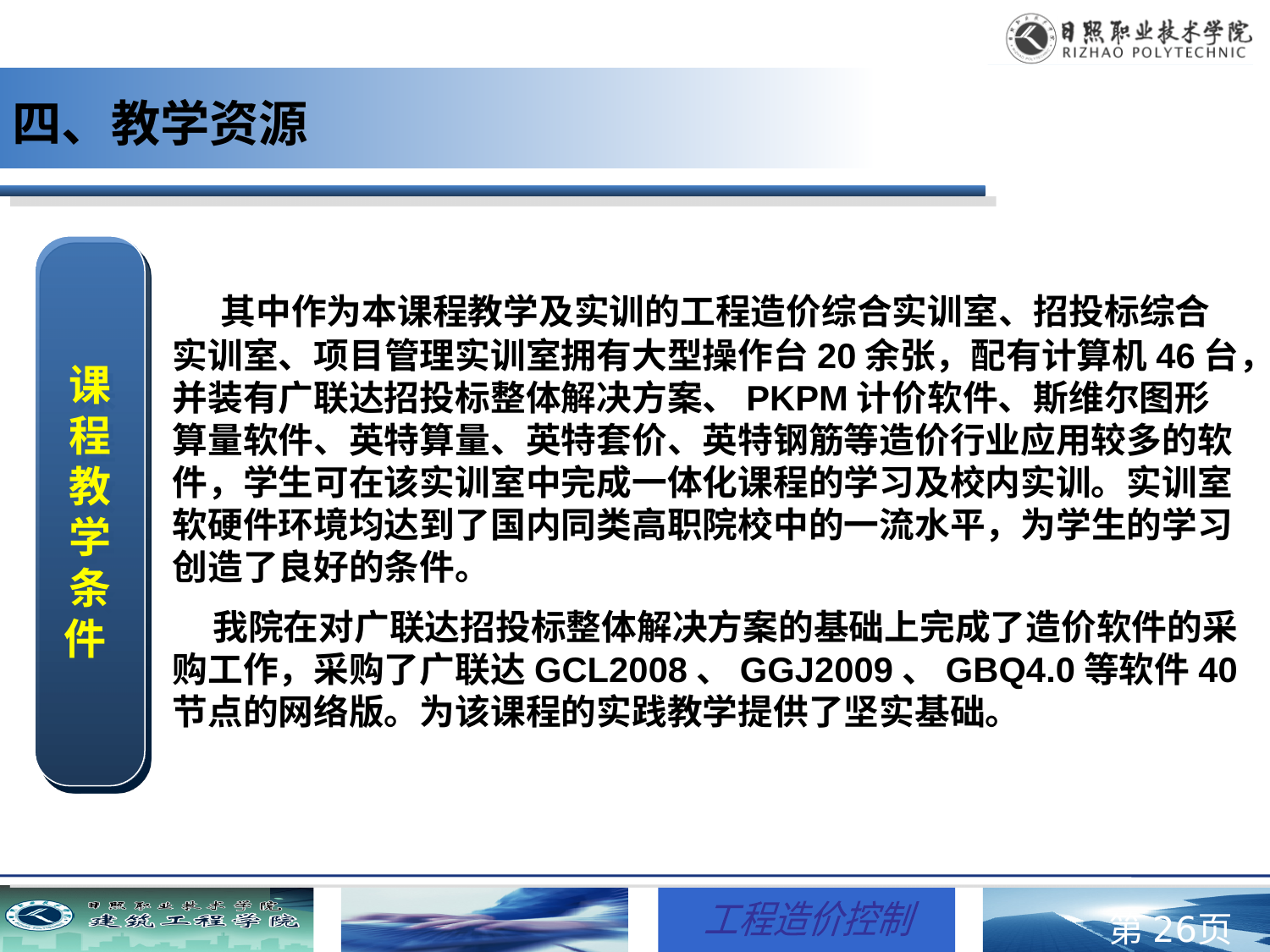

四、教学资源

课程教学条件
    其中作为本课程教学及实训的工程造价综合实训室、招投标综合实训室、项目管理实训室拥有大型操作台20余张，配有计算机46台，并装有广联达招投标整体解决方案、PKPM计价软件、斯维尔图形算量软件、英特算量、英特套价、英特钢筋等造价行业应用较多的软件，学生可在该实训室中完成一体化课程的学习及校内实训。实训室软硬件环境均达到了国内同类高职院校中的一流水平，为学生的学习创造了良好的条件。
    我院在对广联达招投标整体解决方案的基础上完成了造价软件的采购工作，采购了广联达GCL2008、GGJ2009、GBQ4.0等软件40节点的网络版。为该课程的实践教学提供了坚实基础。
第26页